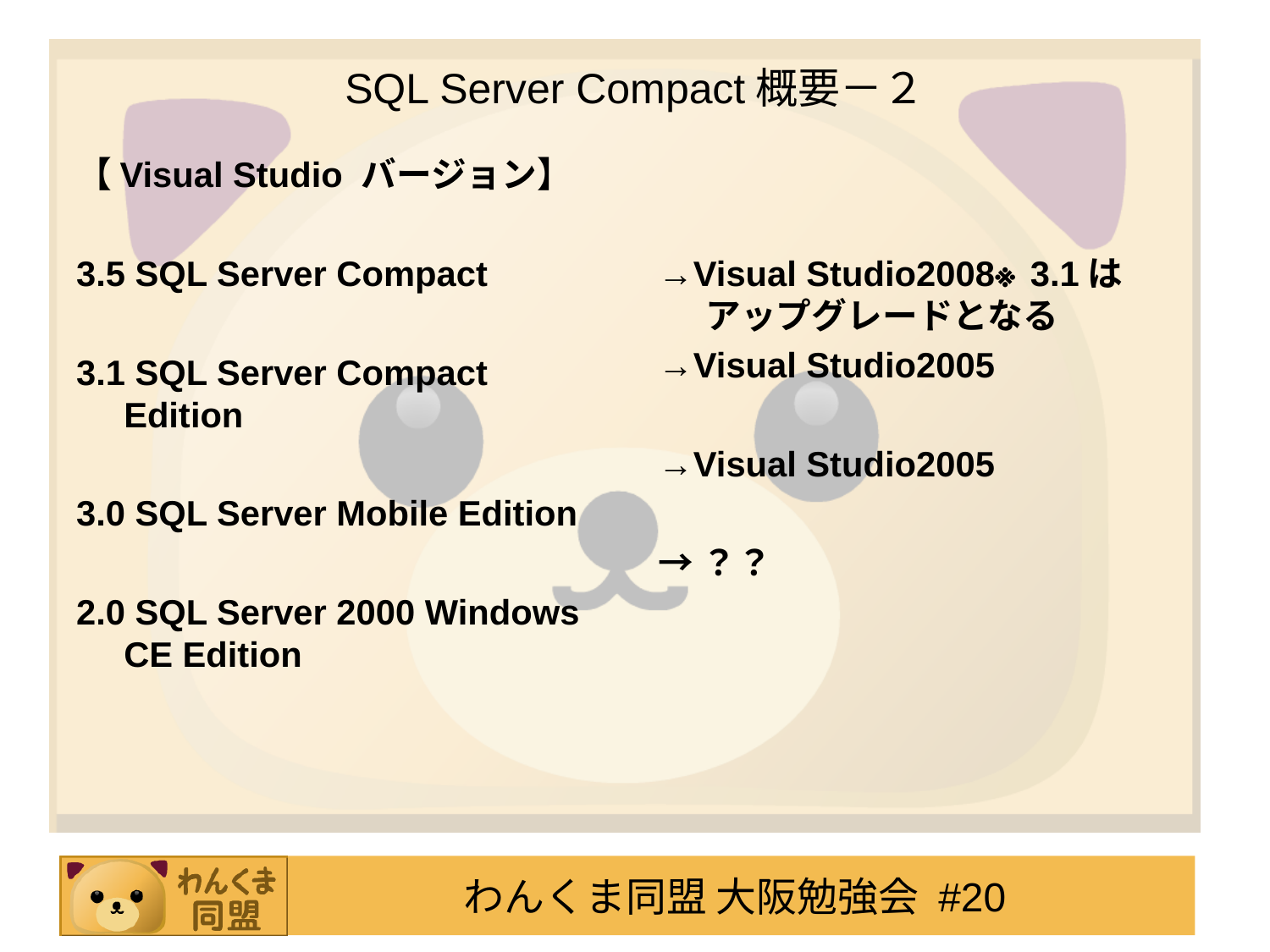

# SQL Server Compact概要－２
【Visual Studio バージョン】

3.5 SQL Server Compact

3.1 SQL Server Compact Edition

3.0 SQL Server Mobile Edition

2.0 SQL Server 2000 Windows CE Edition

→Visual Studio2008※3.1はアップグレードとなる
→Visual Studio2005

→Visual Studio2005

→？？